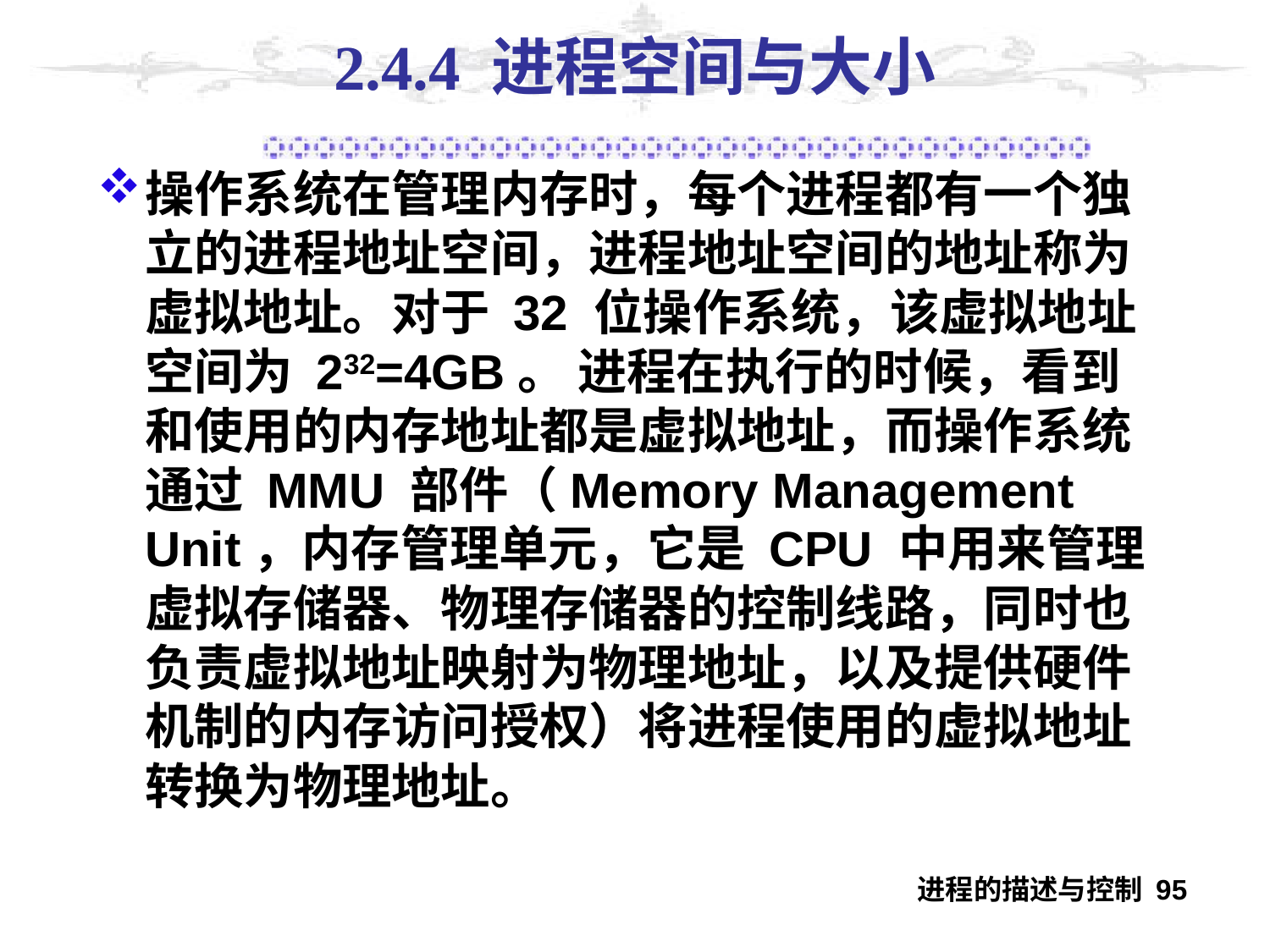

# 2.4.4 进程空间与大小
操作系统在管理内存时，每个进程都有一个独立的进程地址空间，进程地址空间的地址称为虚拟地址。对于 32 位操作系统，该虚拟地址空间为 232=4GB。 进程在执行的时候，看到和使用的内存地址都是虚拟地址，而操作系统通过 MMU 部件（Memory Management Unit，内存管理单元，它是 CPU 中用来管理虚拟存储器、物理存储器的控制线路，同时也负责虚拟地址映射为物理地址，以及提供硬件机制的内存访问授权）将进程使用的虚拟地址转换为物理地址。